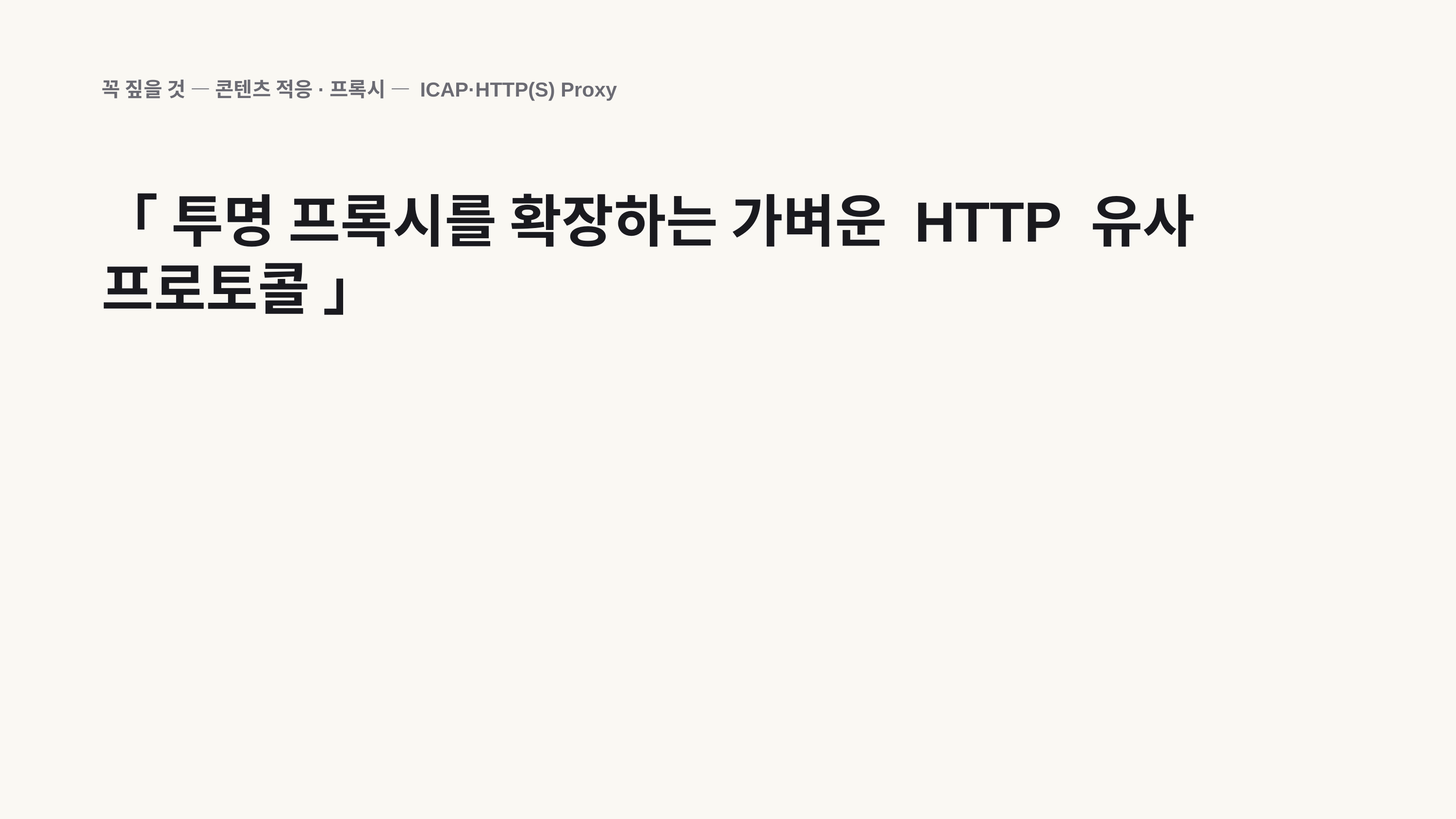

꼭 짚을 것 — 콘텐츠 적응·프록시 — ICAP·HTTP(S) Proxy
「 투명 프록시를 확장하는 가벼운 HTTP 유사 프로토콜 」